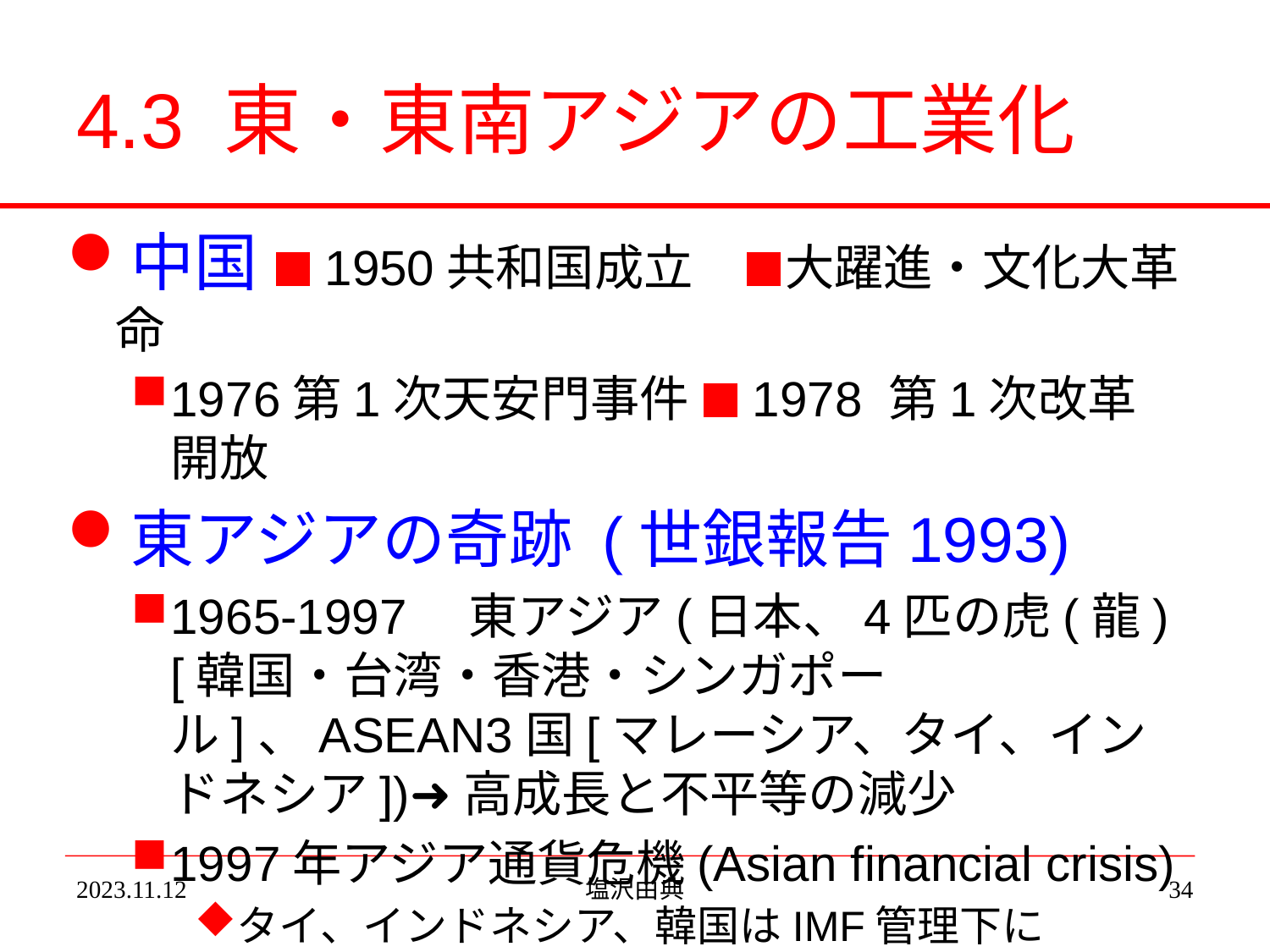

# 4.3 東・東南アジアの工業化
中国 ■1950共和国成立　■大躍進・文化大革命
1976第1次天安門事件 ■1978 第1次改革開放
東アジアの奇跡 (世銀報告1993)
1965-1997　東アジア(日本、4匹の虎(龍)[韓国・台湾・香港・シンガポール]、ASEAN3国[マレーシア、タイ、インドネシア])➜高成長と不平等の減少
1997年アジア通貨危機(Asian financial crisis)
タイ、インドネシア、韓国はIMF管理下に
ロシア金融危機へ接続、LTCM破綻

2023.11.12
塩沢由典
34